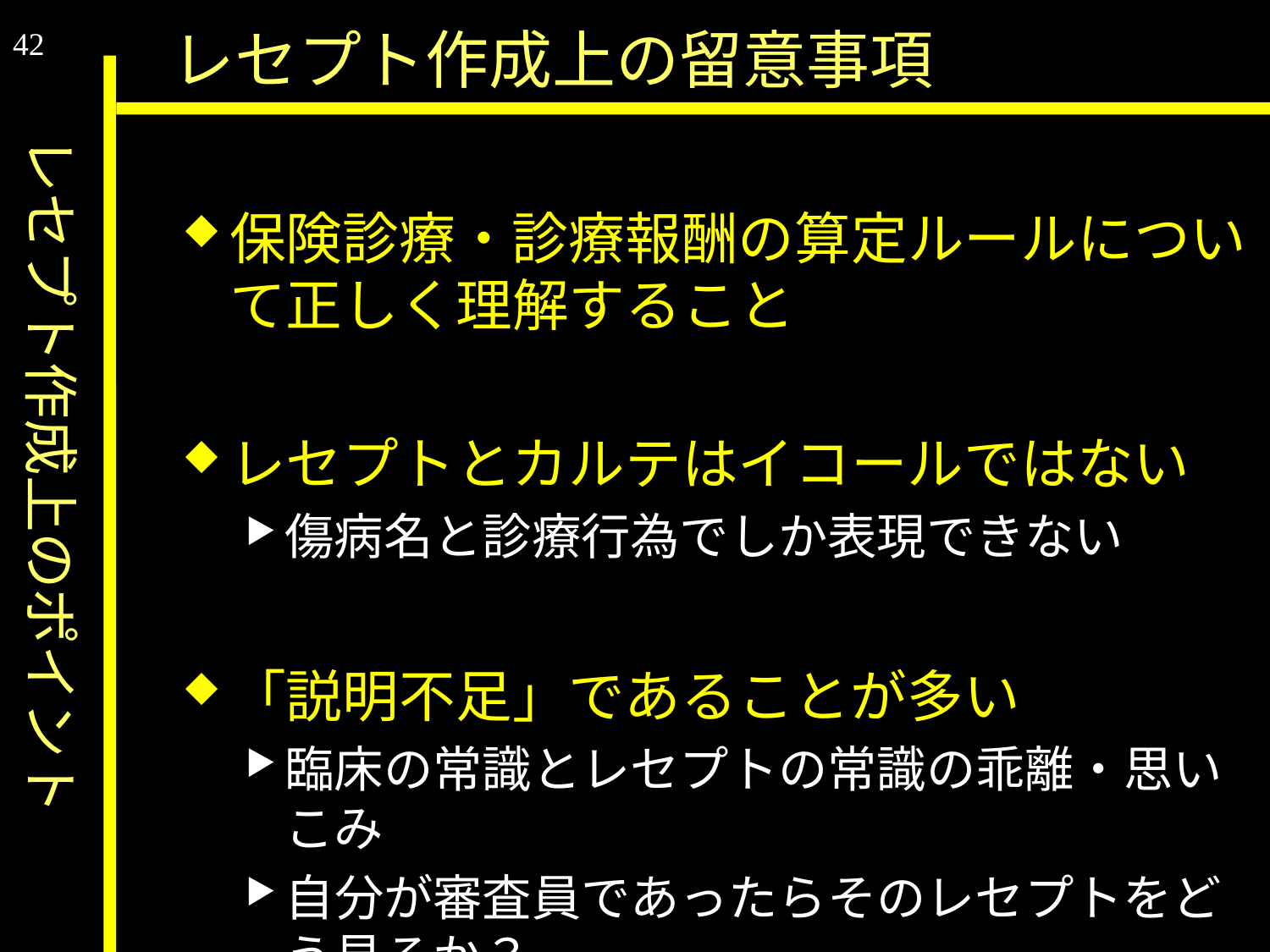

レセプト作成上のポイント
# レセプト作成上の留意事項
42

保険診療・診療報酬の算定ルールについて正しく理解すること

レセプトとカルテはイコールではない
傷病名と診療行為でしか表現できない

「説明不足」であることが多い
臨床の常識とレセプトの常識の乖離・思いこみ
自分が審査員であったらそのレセプトをどう見るか？